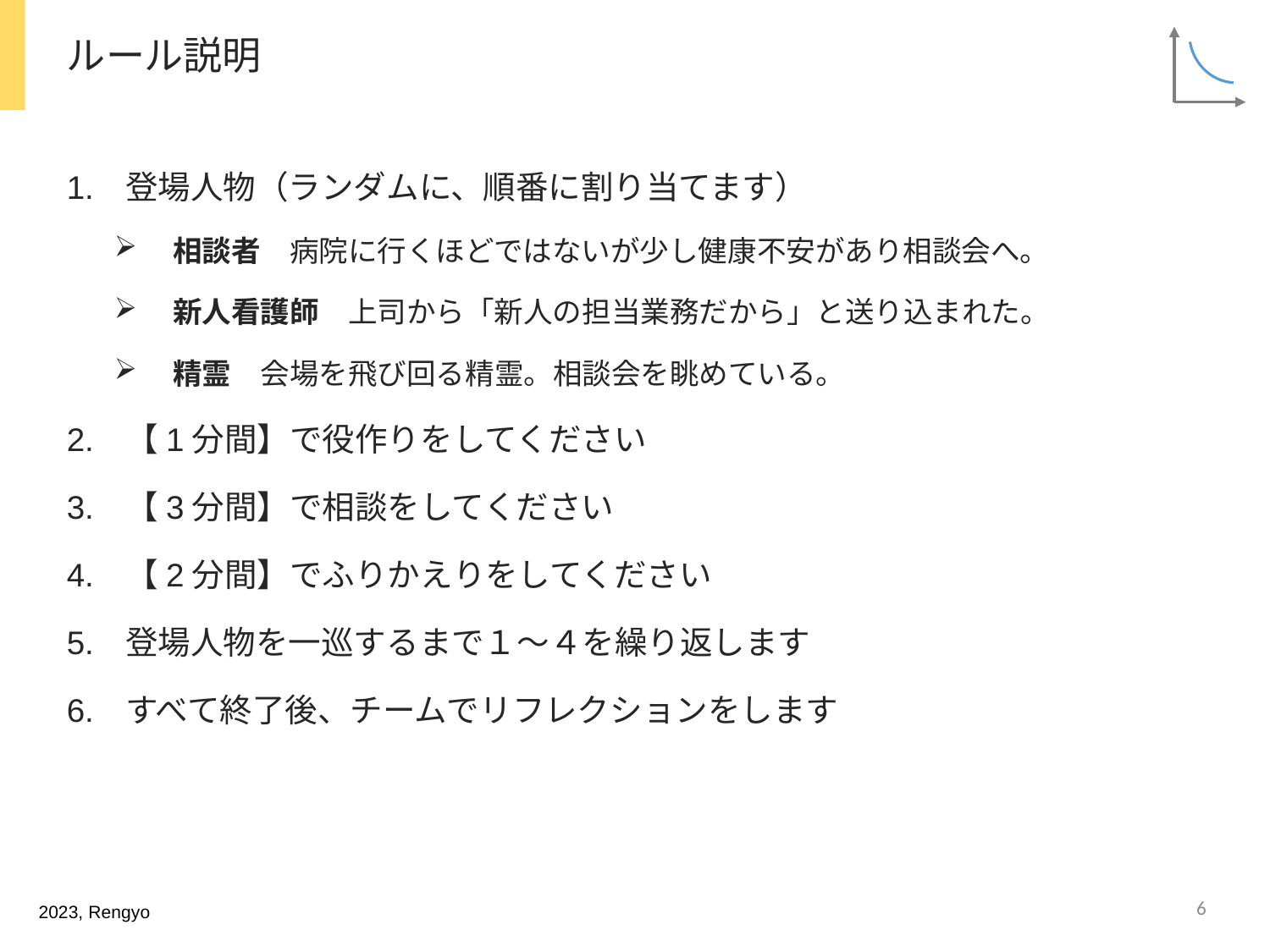

# ルール説明
登場人物（ランダムに、順番に割り当てます）
相談者　病院に行くほどではないが少し健康不安があり相談会へ。
新人看護師　上司から「新人の担当業務だから」と送り込まれた。
精霊　会場を飛び回る精霊。相談会を眺めている。
【1分間】で役作りをしてください
【3分間】で相談をしてください
【2分間】でふりかえりをしてください
登場人物を一巡するまで１〜４を繰り返します
すべて終了後、チームでリフレクションをします
6